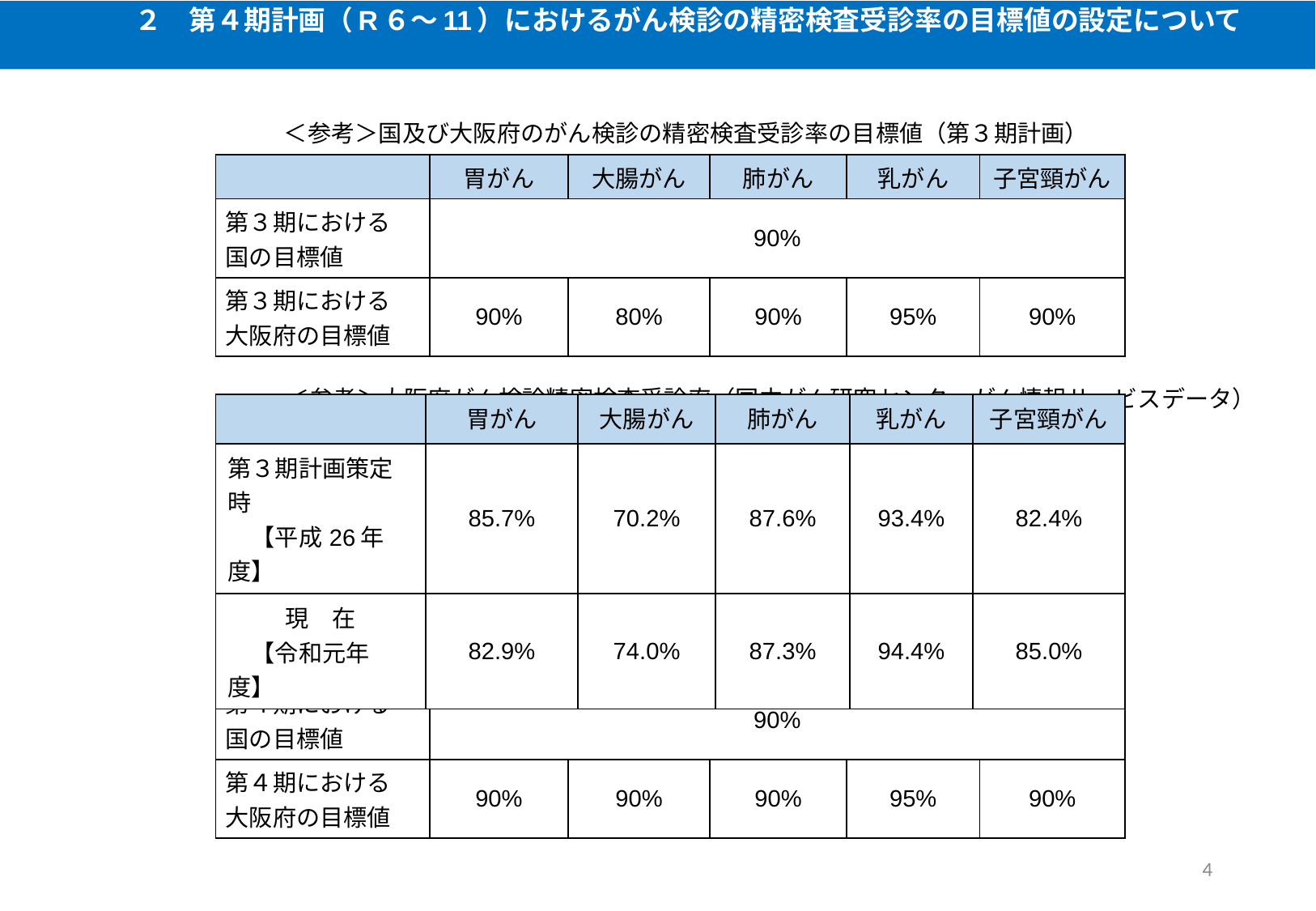

# ２　第４期計画（R６～11）におけるがん検診の精密検査受診率の目標値の設定について

　　　　　　　　　　＜参考＞国及び大阪府のがん検診の精密検査受診率の目標値（第３期計画）

　　　　　　　 ＜参考＞大阪府がん検診精密検査受診率（国立がん研究センターがん情報サービスデータ）

　　　　　　　　　　■国及び大阪府のがん検診精密検査受診率の目標値（第４期計画）

|  | 胃がん | 大腸がん | 肺がん | 乳がん | 子宮頸がん |
| --- | --- | --- | --- | --- | --- |
| 第３期における 国の目標値 | 90% |  |  |  |  |
| 第３期における 大阪府の目標値 | 90% | 80% | 90% | 95% | 90% |
|  | 胃がん | 大腸がん | 肺がん | 乳がん | 子宮頸がん |
| --- | --- | --- | --- | --- | --- |
| 第３期計画策定時 　【平成26年度】 | 85.7% | 70.2% | 87.6% | 93.4% | 82.4% |
| 現　在 　【令和元年度】 | 82.9% | 74.0% | 87.3% | 94.4% | 85.0% |
|  | 胃がん | 大腸がん | 肺がん | 乳がん | 子宮頸がん |
| --- | --- | --- | --- | --- | --- |
| 第４期における 国の目標値 | 90% |  |  |  |  |
| 第４期における 大阪府の目標値 | 90% | 90% | 90% | 95% | 90% |
4